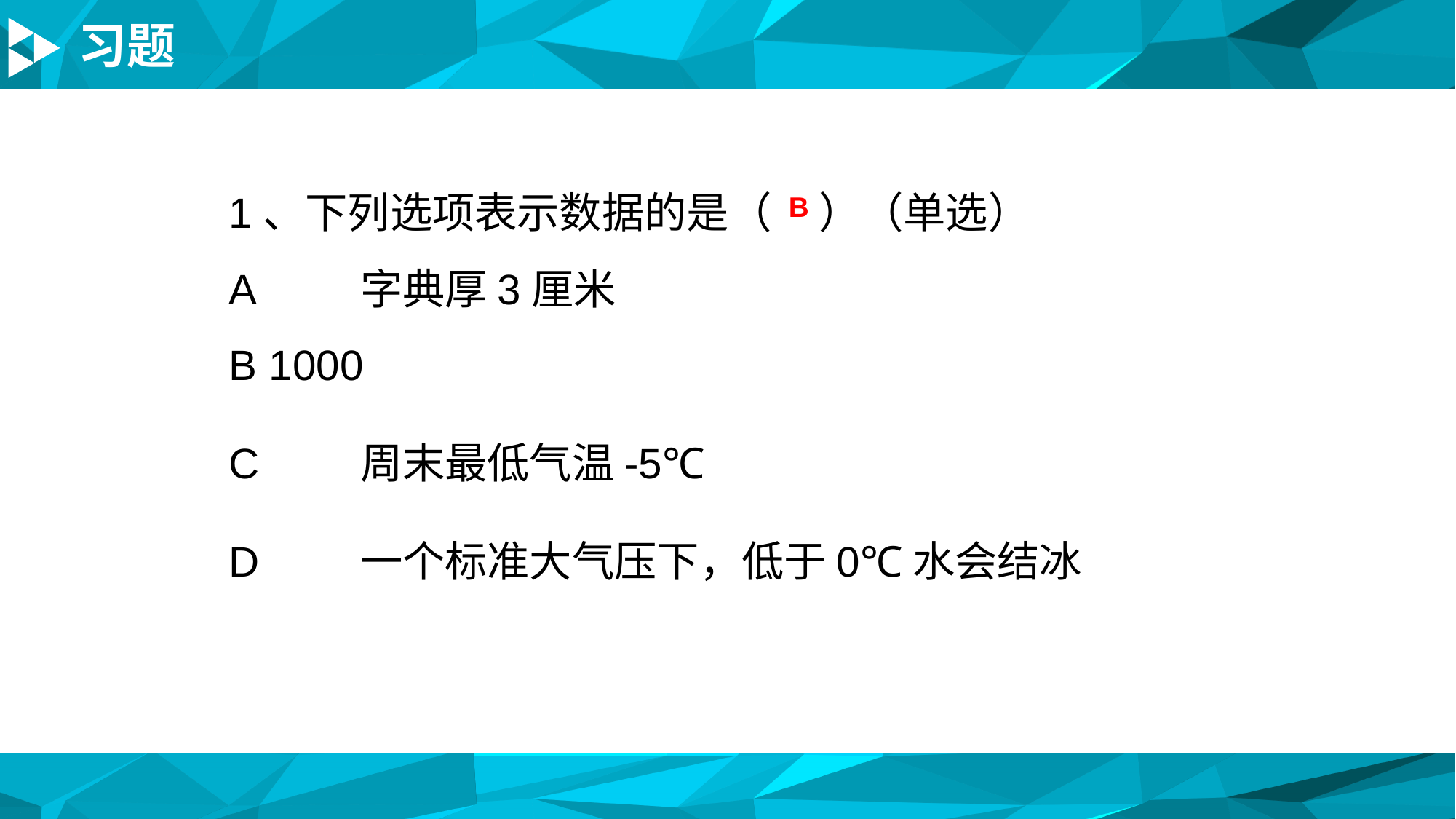

习题
1、下列选项表示数据的是（     ）（单选）
A	 字典厚3厘米
B 1000
C	 周末最低气温-5℃
D	 一个标准大气压下，低于0℃水会结冰
# B